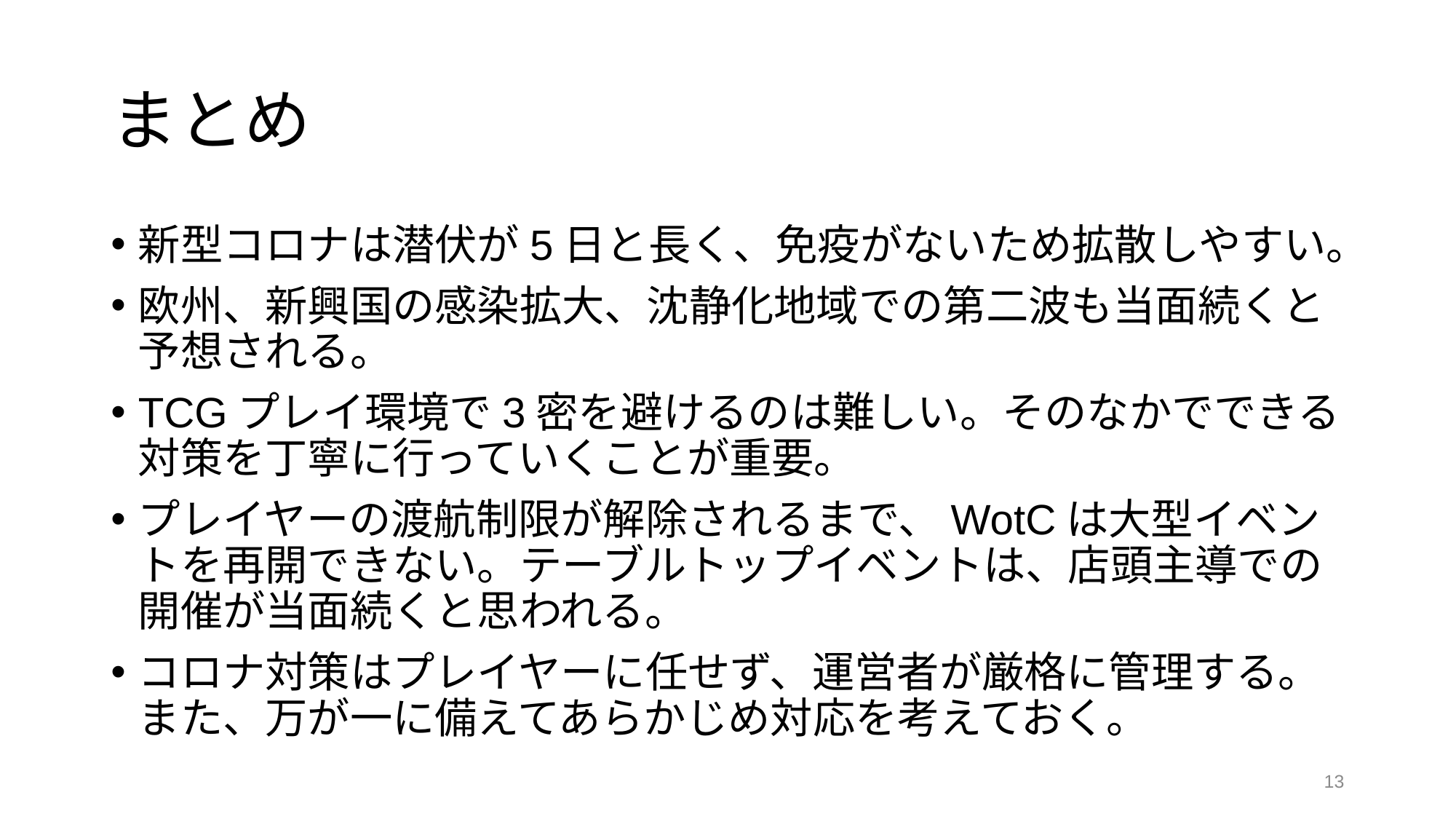

# まとめ
新型コロナは潜伏が5日と長く、免疫がないため拡散しやすい。
欧州、新興国の感染拡大、沈静化地域での第二波も当面続くと予想される。
TCGプレイ環境で3密を避けるのは難しい。そのなかでできる対策を丁寧に行っていくことが重要。
プレイヤーの渡航制限が解除されるまで、WotCは大型イベントを再開できない。テーブルトップイベントは、店頭主導での開催が当面続くと思われる。
コロナ対策はプレイヤーに任せず、運営者が厳格に管理する。また、万が一に備えてあらかじめ対応を考えておく。
13